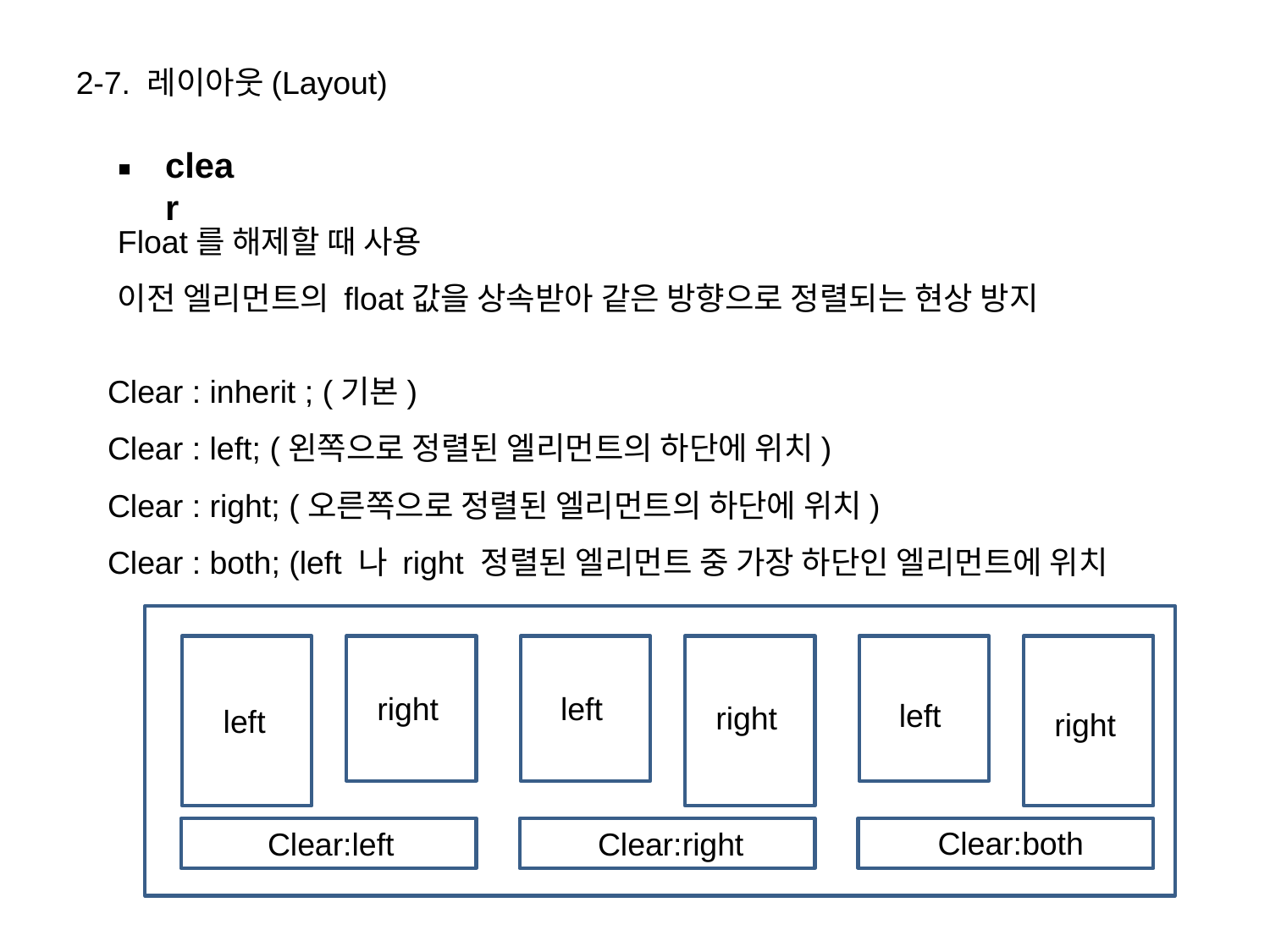

2-7. 레이아웃(Layout)
clear
Float를 해제할 때 사용
이전 엘리먼트의 float값을 상속받아 같은 방향으로 정렬되는 현상 방지
Clear : inherit ; (기본)
Clear : left; (왼쪽으로 정렬된 엘리먼트의 하단에 위치)
Clear : right; (오른쪽으로 정렬된 엘리먼트의 하단에 위치)
Clear : both; (left 나 right 정렬된 엘리먼트 중 가장 하단인 엘리먼트에 위치

right
left
left
right
left
right
Clear:both

Clear:left

Clear:right